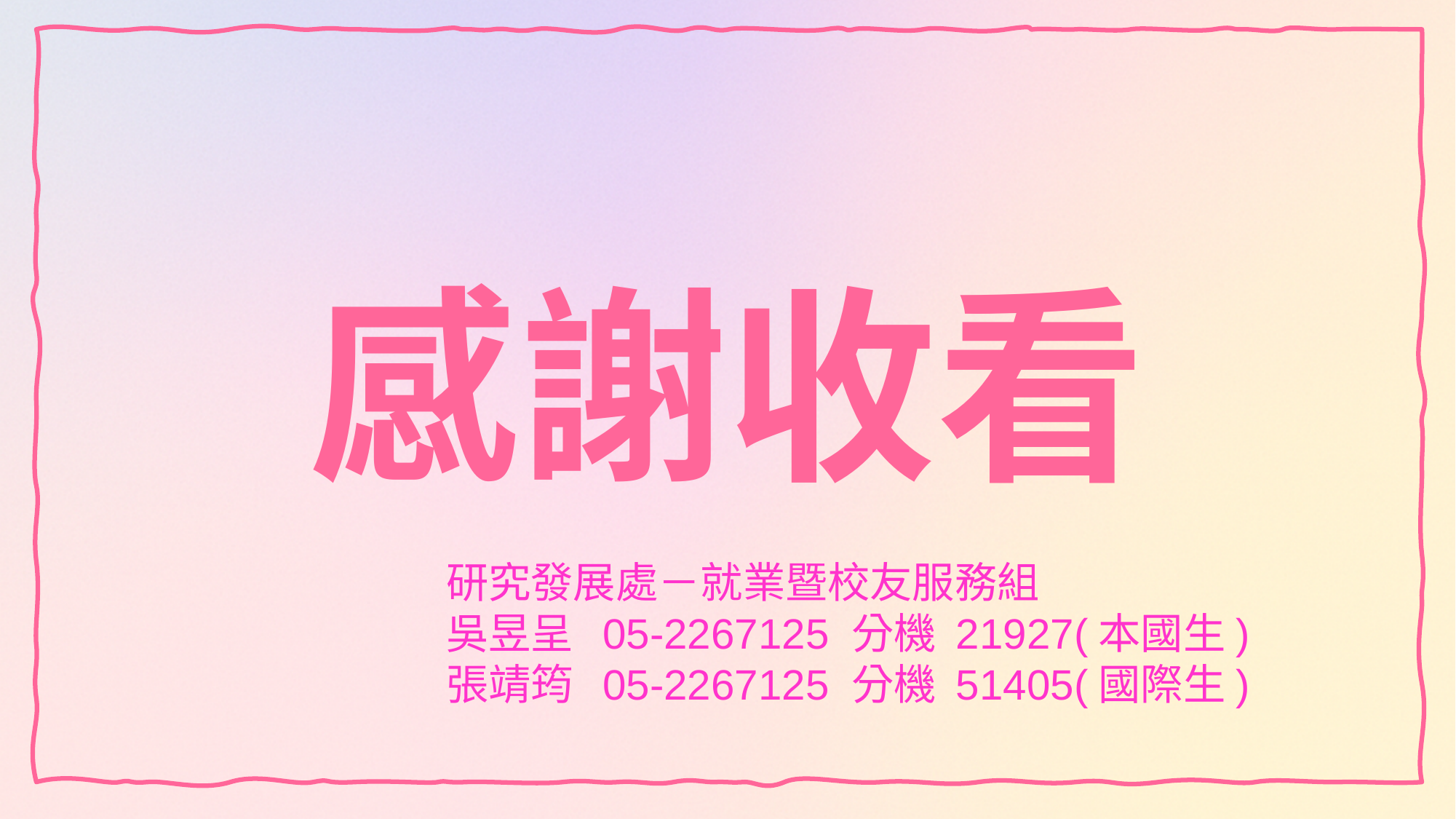

感謝收看

研究發展處－就業暨校友服務組
吳昱呈  05-2267125 分機 21927(本國生)
張靖筠  05-2267125 分機 51405(國際生)